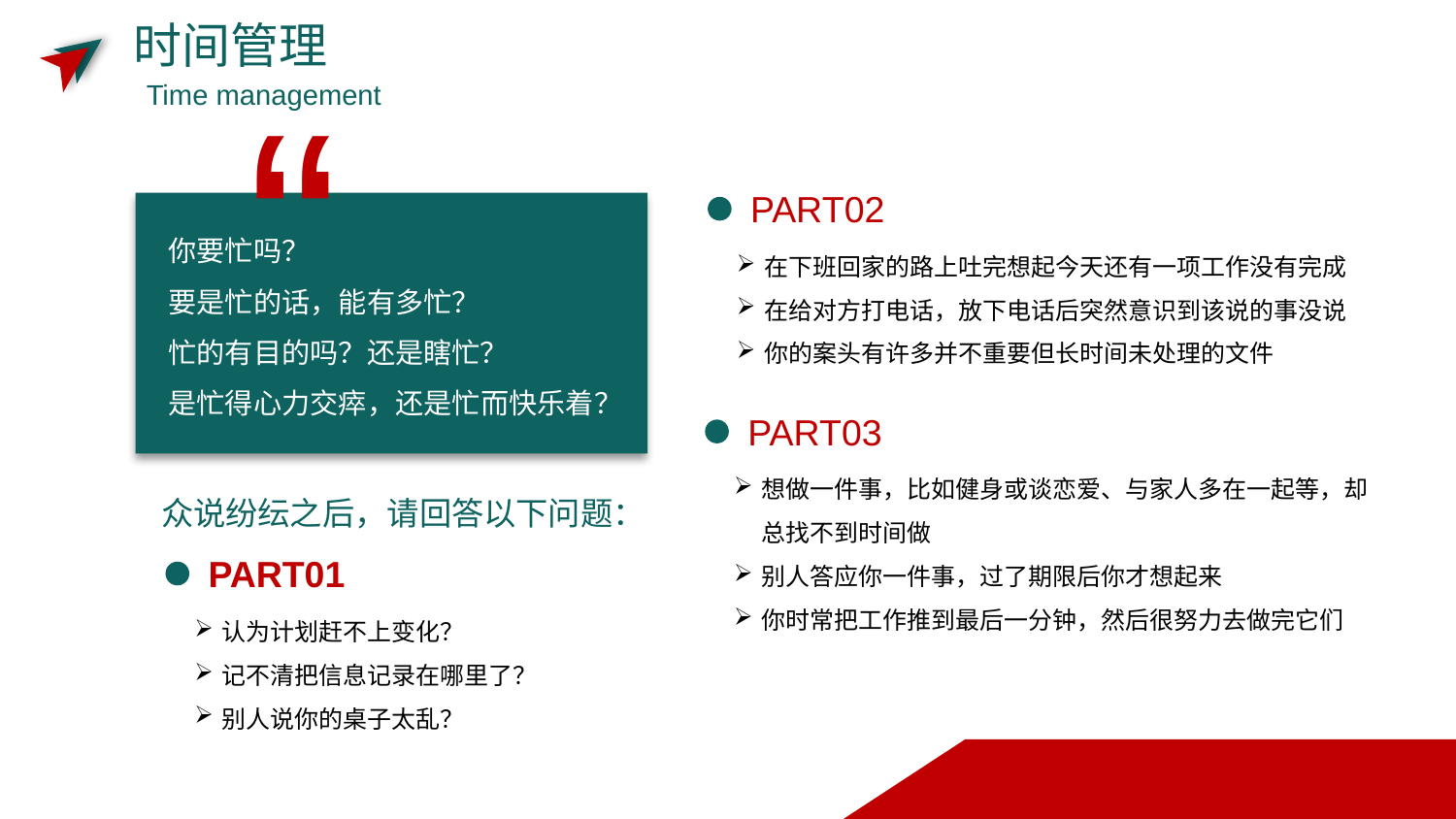

时间管理

“
Time management
PART02

你要忙吗？
要是忙的话，能有多忙？
忙的有目的吗？还是瞎忙？
是忙得心力交瘁，还是忙而快乐着？
在下班回家的路上吐完想起今天还有一项工作没有完成
在给对方打电话，放下电话后突然意识到该说的事没说
你的案头有许多并不重要但长时间未处理的文件
PART03

想做一件事，比如健身或谈恋爱、与家人多在一起等，却总找不到时间做
别人答应你一件事，过了期限后你才想起来
你时常把工作推到最后一分钟，然后很努力去做完它们
众说纷纭之后，请回答以下问题：

PART01

认为计划赶不上变化？
记不清把信息记录在哪里了？
别人说你的桌子太乱？